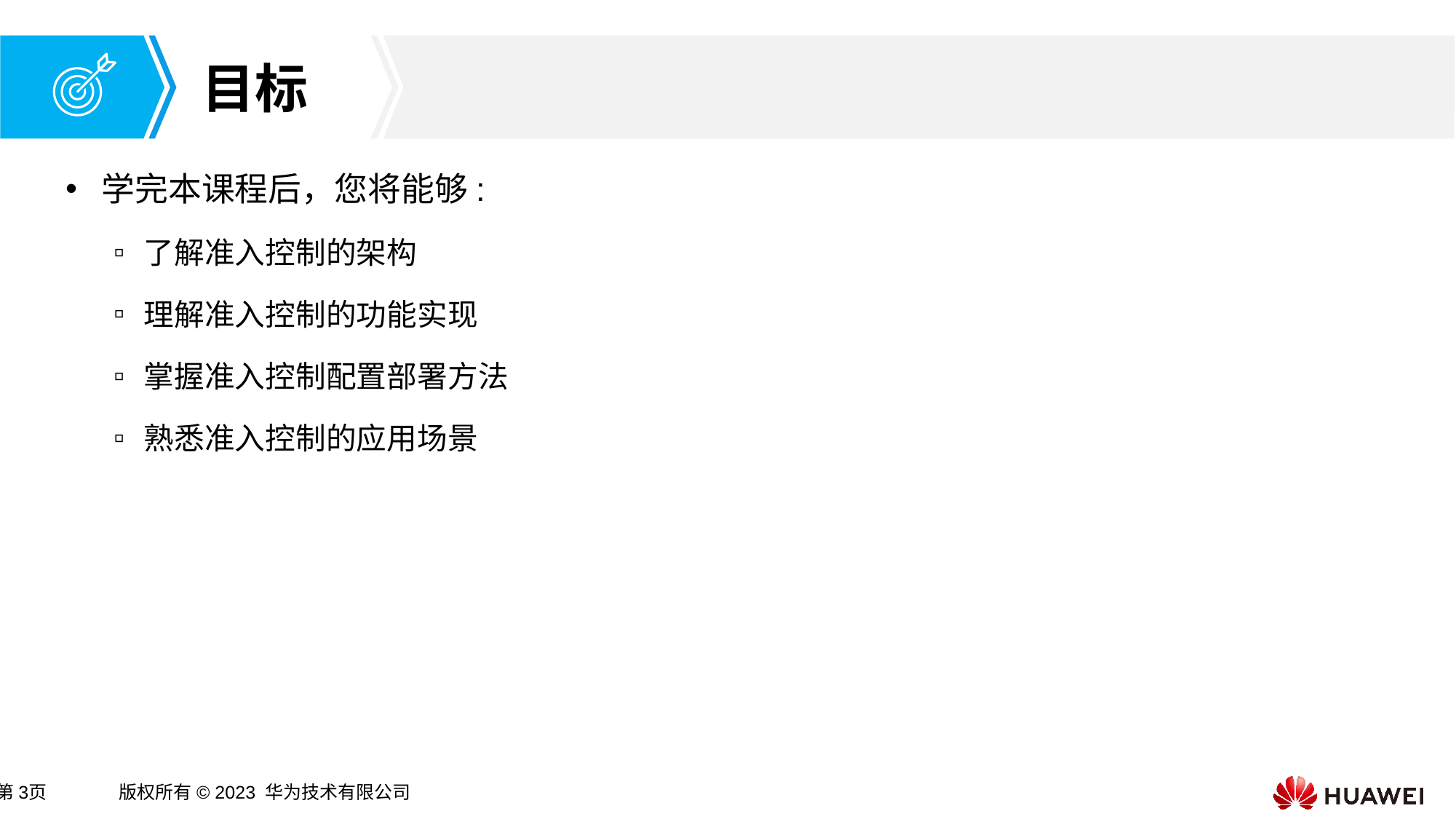

学完本课程后，您将能够:
了解准入控制的架构
理解准入控制的功能实现
掌握准入控制配置部署方法
熟悉准入控制的应用场景